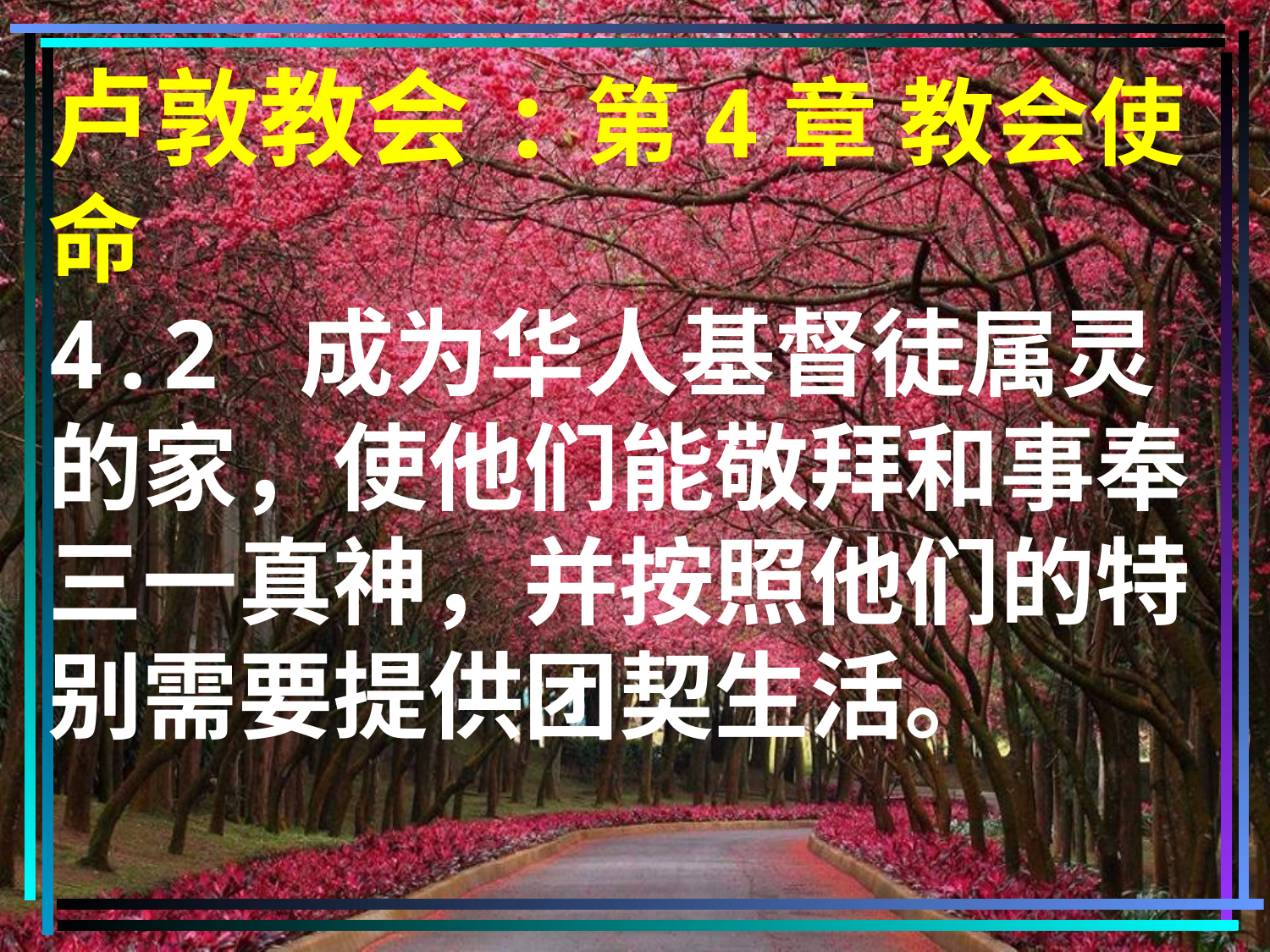

卢敦教会:第4章 教会使命
4.2 成为华人基督徒属灵的家，使他们能敬拜和事奉三一真神，并按照他们的特别需要提供团契生活。
#